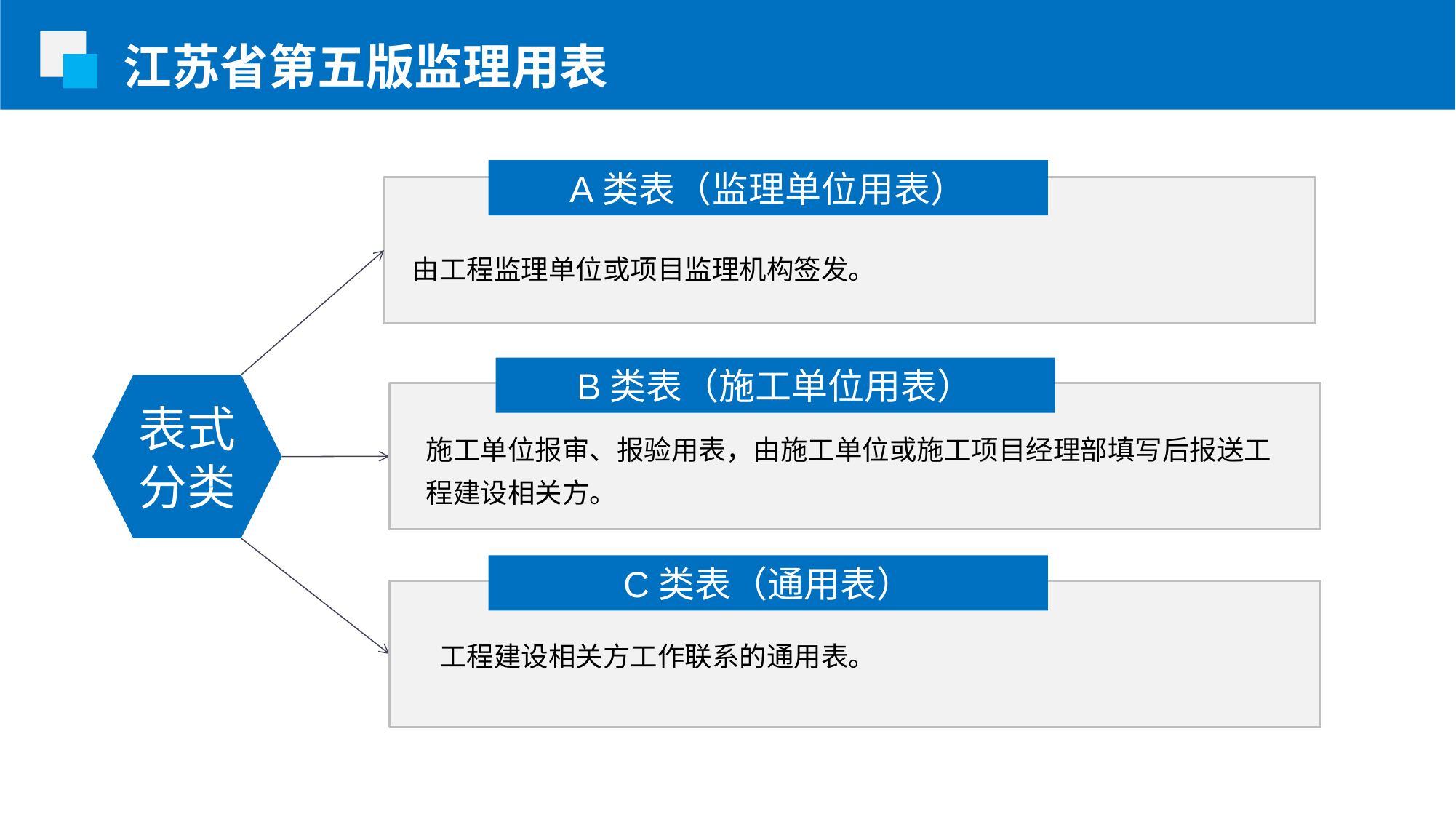

江苏省第五版监理用表

A类表（监理单位用表）

由工程监理单位或项目监理机构签发。
B类表（施工单位用表）
表式分类

施工单位报审、报验用表，由施工单位或施工项目经理部填写后报送工程建设相关方。
C类表（通用表）

  工程建设相关方工作联系的通用表。